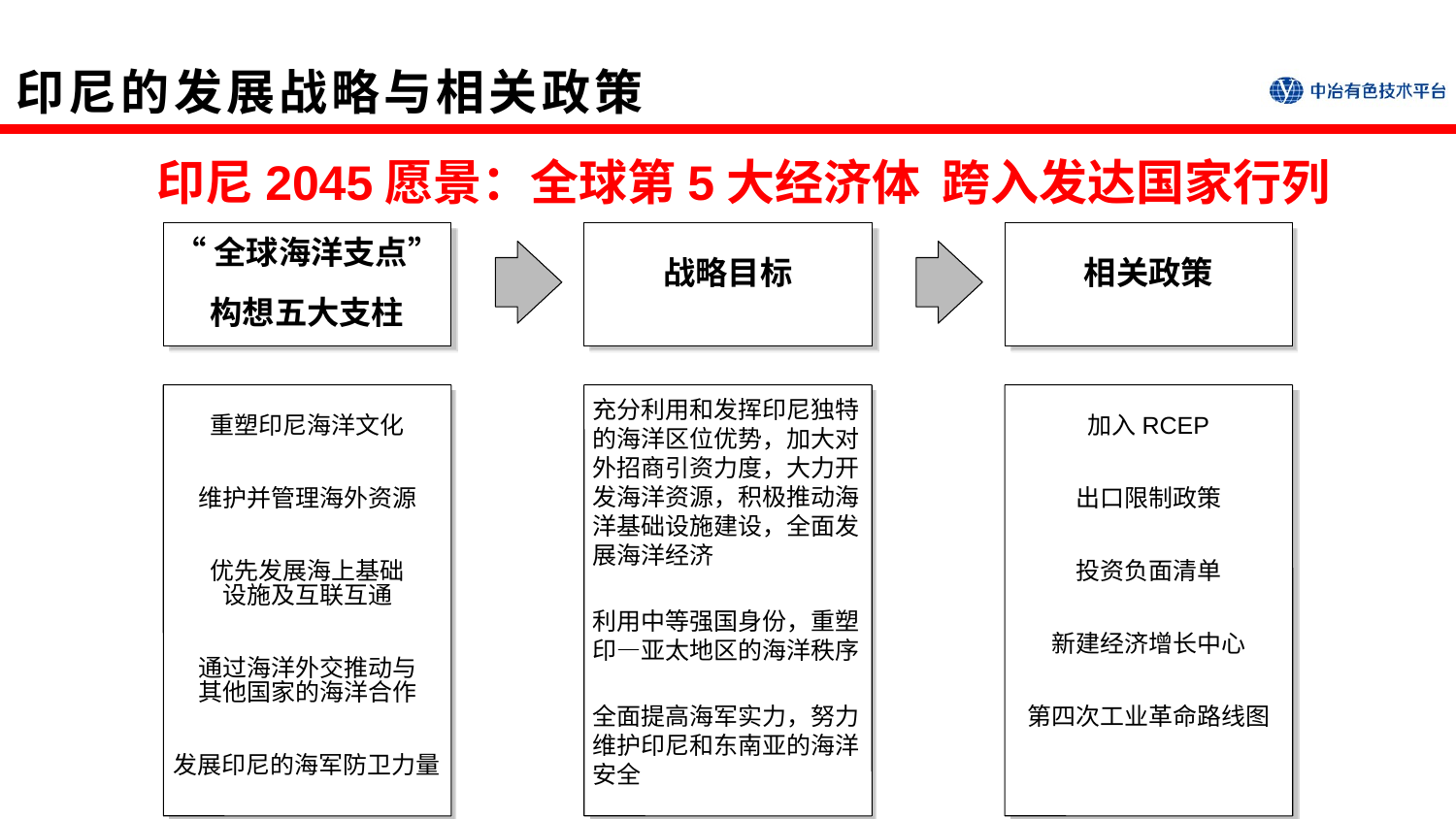

# 印尼的发展战略与相关政策
印尼2045愿景：全球第5大经济体  跨入发达国家行列

“全球海洋支点”

构想五大支柱

战略目标

相关政策

重塑印尼海洋文化

维护并管理海外资源

优先发展海上基础
设施及互联互通

通过海洋外交推动与
其他国家的海洋合作

发展印尼的海军防卫力量

充分利用和发挥印尼独特的海洋区位优势，加大对外招商引资力度，大力开发海洋资源，积极推动海洋基础设施建设，全面发展海洋经济

利用中等强国身份，重塑印—亚太地区的海洋秩序

全面提高海军实力，努力维护印尼和东南亚的海洋安全

加入RCEP

出口限制政策

投资负面清单

新建经济增长中心

第四次工业革命路线图